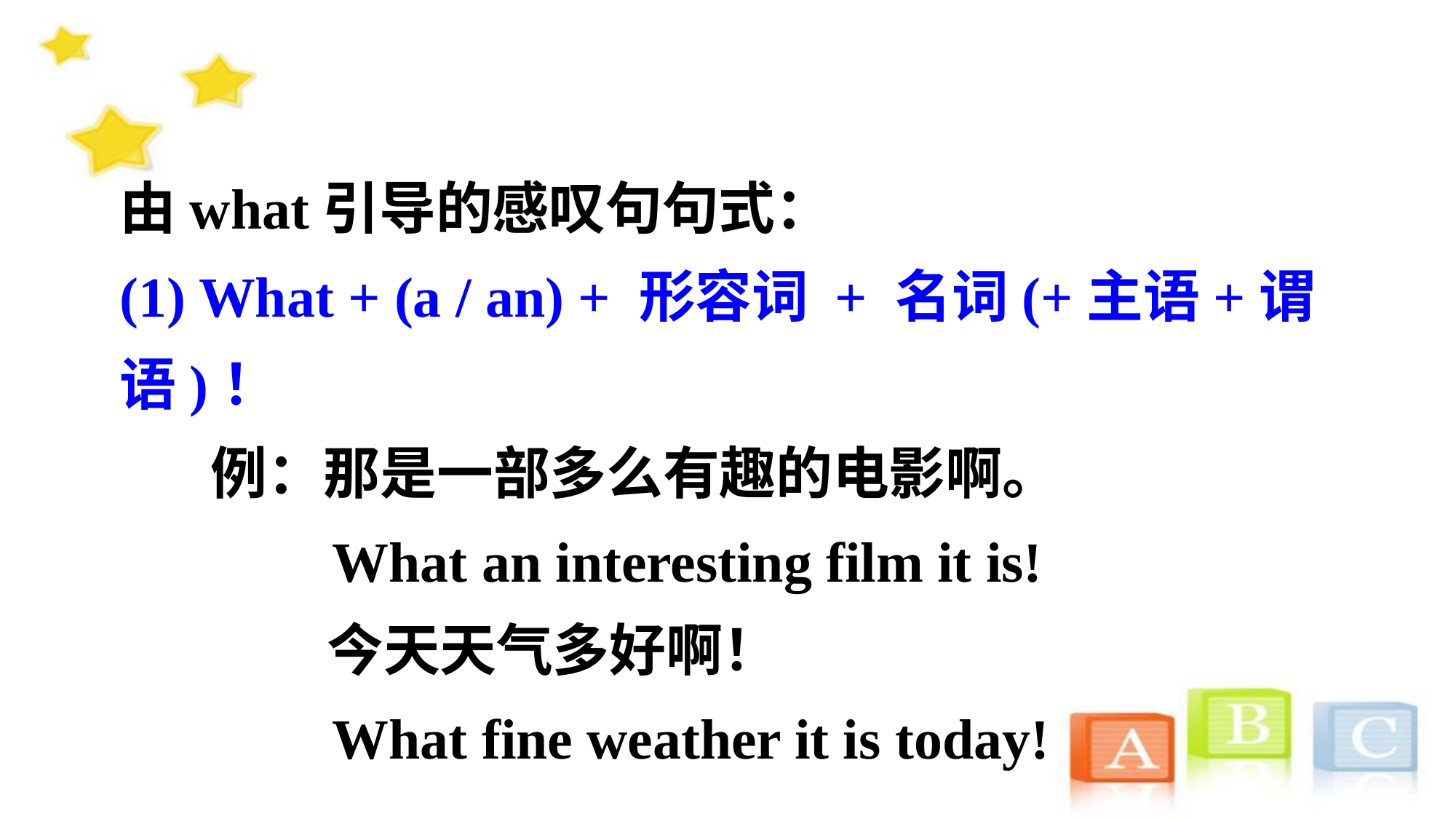

由what引导的感叹句句式：
(1) What + (a / an) + 形容词 + 名词(+主语+谓语)！
      例：那是一部多么有趣的电影啊。
               What an interesting film it is!
               今天天气多好啊！
               What fine weather it is today!